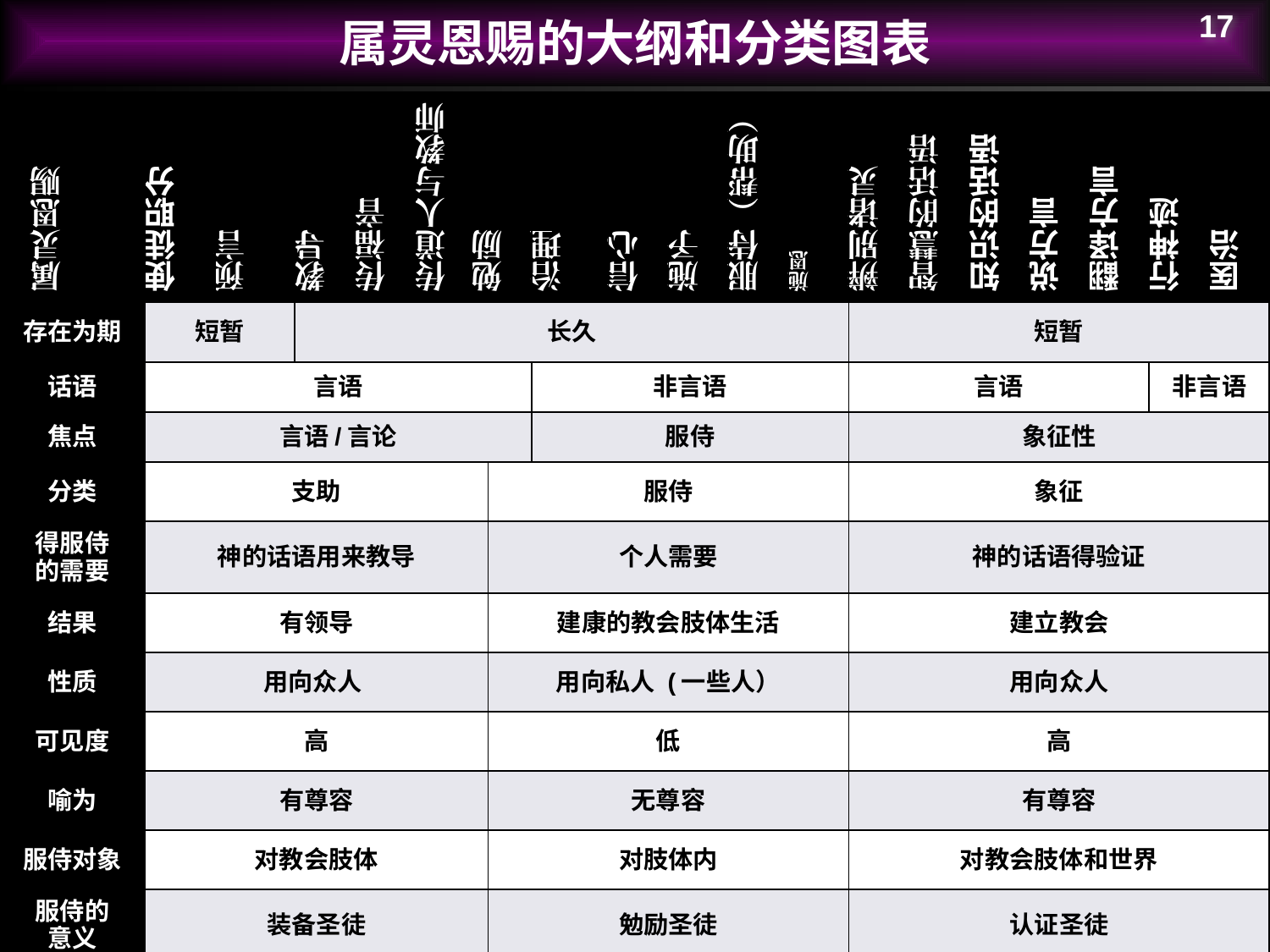

17
# 属灵恩赐的大纲和分类图表
| 属灵恩赐 | 使徒职分 | 预言 | 教导 | 传福音 | 传道人与教师 | 勉励 |  | 治理 | 信心 | 施予 | 服侍（帮助） | 施恩 | 辨别诸灵 | 智慧的话语 | 知识的话语 | 说方言 | 翻译方言 | 行神迹 | 医治 |
| --- | --- | --- | --- | --- | --- | --- | --- | --- | --- | --- | --- | --- | --- | --- | --- | --- | --- | --- | --- |
| 存在为期 | 短暂 |  | 长久 |  |  |  |  |  |  |  |  |  | 短暂 |  |  |  |  |  |  |
| 话语 | 言语 |  |  |  |  |  |  | 非言语 |  |  |  |  | 言语 |  |  |  |  | 非言语 |  |
| 焦点 | 言语/言论 |  |  |  |  |  |  | 服侍 |  |  |  |  | 象征性 |  |  |  |  |  |  |
| 分类 | 支助 |  |  |  |  |  | 服侍 |  |  |  |  |  | 象征 |  |  |  |  |  |  |
| 得服侍 的需要 | 神的话语用来教导 |  |  |  |  |  | 个人需要 |  |  |  |  |  | 神的话语得验证 |  |  |  |  |  |  |
| 结果 | 有领导 |  |  |  |  |  | 建康的教会肢体生活 |  |  |  |  |  | 建立教会 |  |  |  |  |  |  |
| 性质 | 用向众人 |  |  |  |  |  | 用向私人 (一些人） |  |  |  |  |  | 用向众人 |  |  |  |  |  |  |
| 可见度 | 高 |  |  |  |  |  | 低 |  |  |  |  |  | 高 |  |  |  |  |  |  |
| 喻为 | 有尊容 |  |  |  |  |  | 无尊容 |  |  |  |  |  | 有尊容 |  |  |  |  |  |  |
| 服侍对象 | 对教会肢体 |  |  |  |  |  | 对肢体内 |  |  |  |  |  | 对教会肢体和世界 |  |  |  |  |  |  |
| 服侍的 意义 | 装备圣徒 |  |  |  |  |  | 勉励圣徒 |  |  |  |  |  | 认证圣徒 |  |  |  |  |  |  |